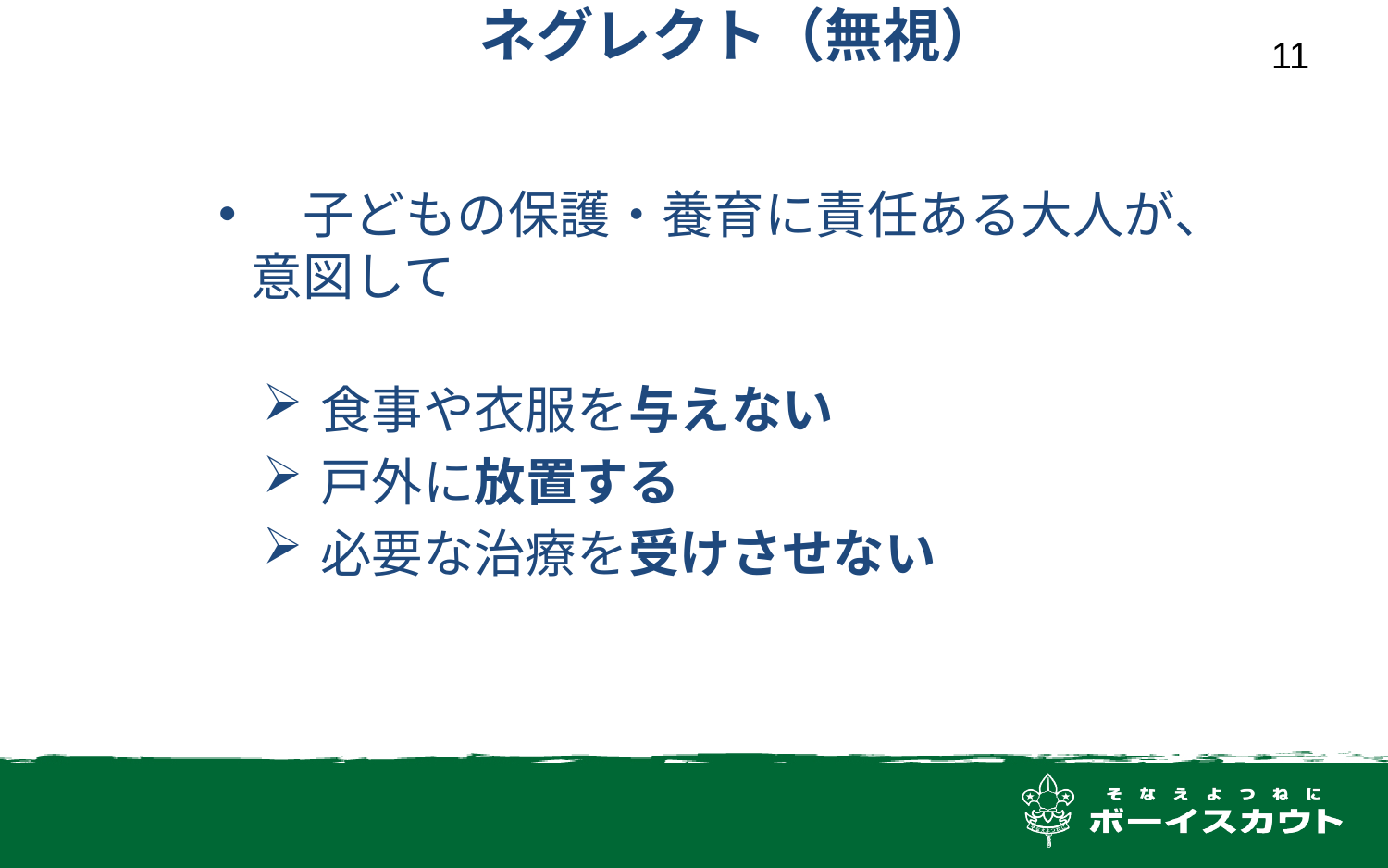

ネグレクト（無視）
11
　子どもの保護・養育に責任ある大人が、意図して
食事や衣服を与えない
戸外に放置する
必要な治療を受けさせない